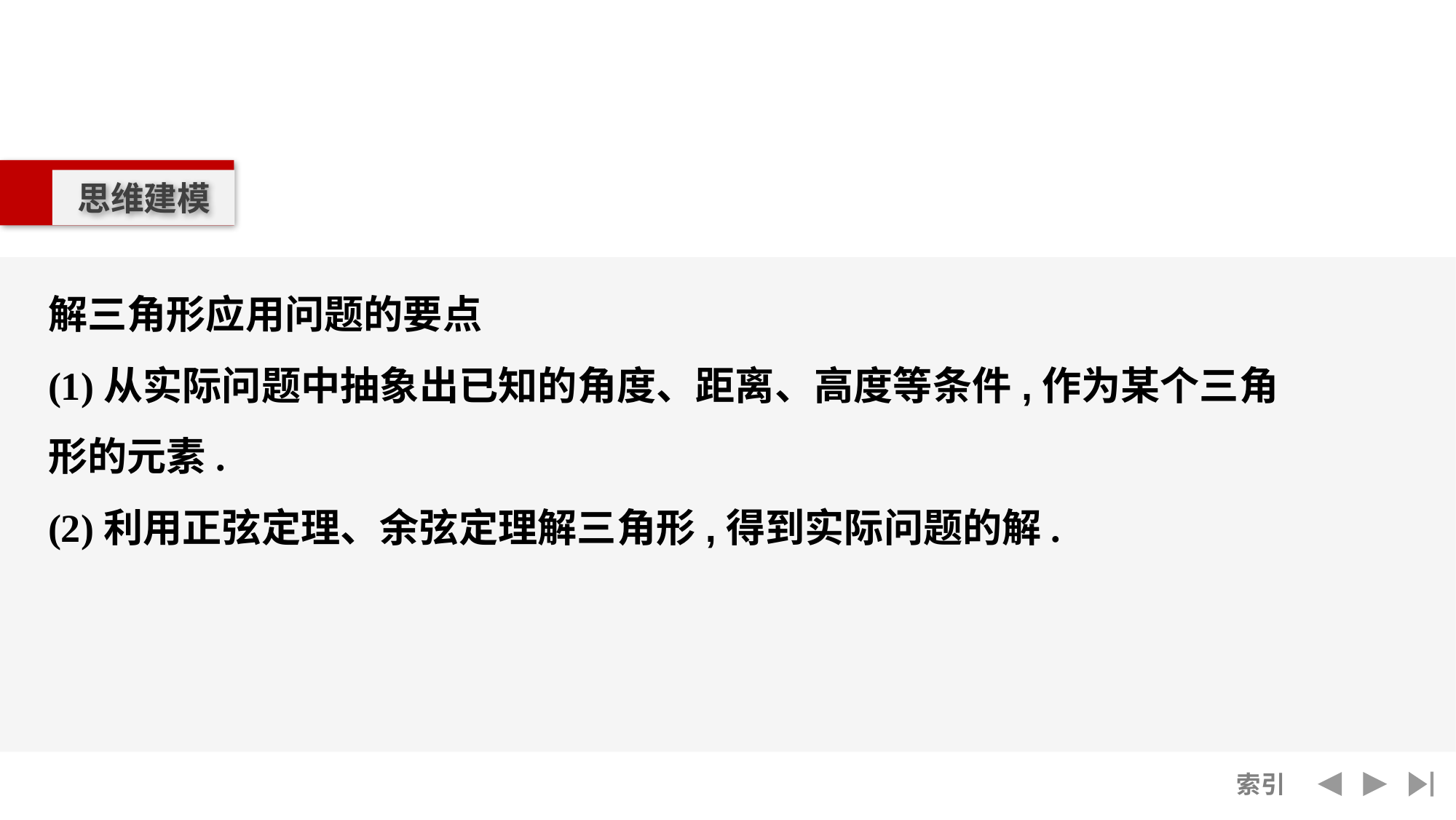

思维建模

解三角形应用问题的要点
(1)从实际问题中抽象出已知的角度、距离、高度等条件,作为某个三角形的元素.
(2)利用正弦定理、余弦定理解三角形,得到实际问题的解.